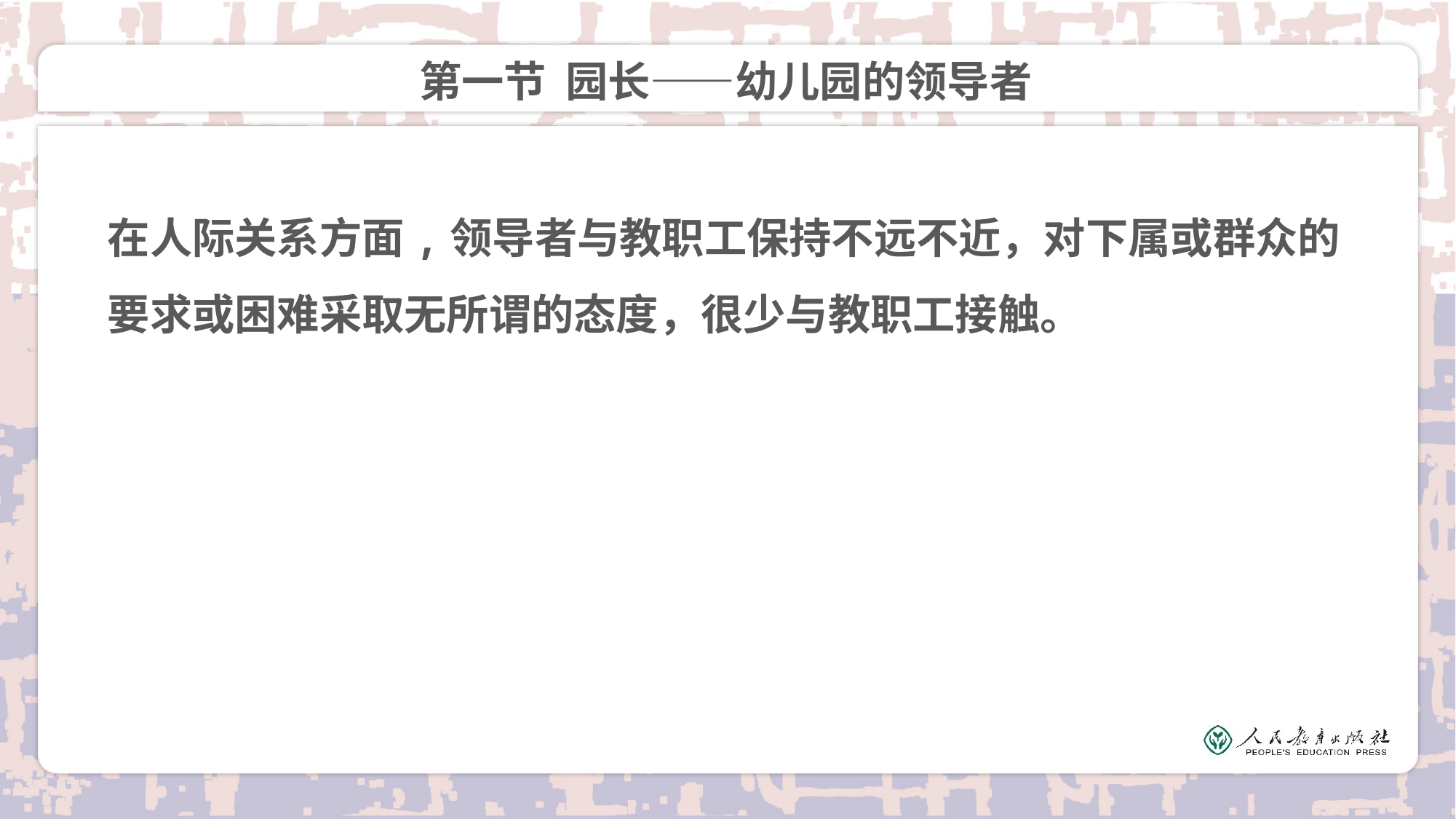

# 第一节  园长——幼儿园的领导者
在人际关系方面,领导者与教职工保持不远不近，对下属或群众的要求或困难采取无所谓的态度，很少与教职工接触。